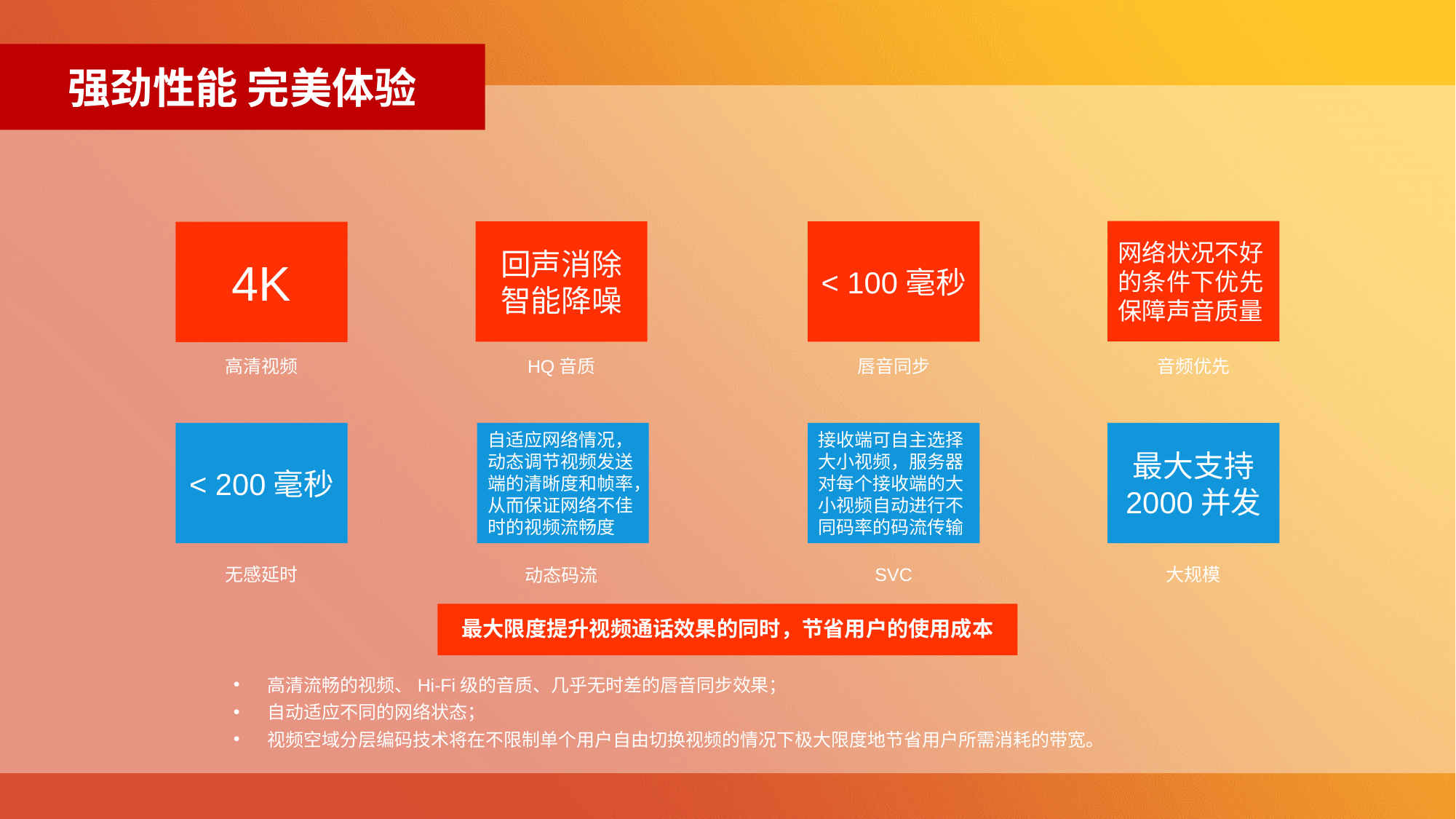

强劲性能 完美体验

网络状况不好的条件下优先保障声音质量
回声消除
智能降噪
< 100毫秒
4K
高清视频
HQ音质
唇音同步
音频优先
< 200毫秒
自适应网络情况，动态调节视频发送端的清晰度和帧率，从而保证网络不佳时的视频流畅度
接收端可自主选择大小视频，服务器对每个接收端的大小视频自动进行不同码率的码流传输
最大支持
2000并发
无感延时
SVC
大规模
动态码流
最大限度提升视频通话效果的同时，节省用户的使用成本
高清流畅的视频、Hi-Fi级的音质、几乎无时差的唇音同步效果；
自动适应不同的网络状态；
视频空域分层编码技术将在不限制单个用户自由切换视频的情况下极大限度地节省用户所需消耗的带宽。